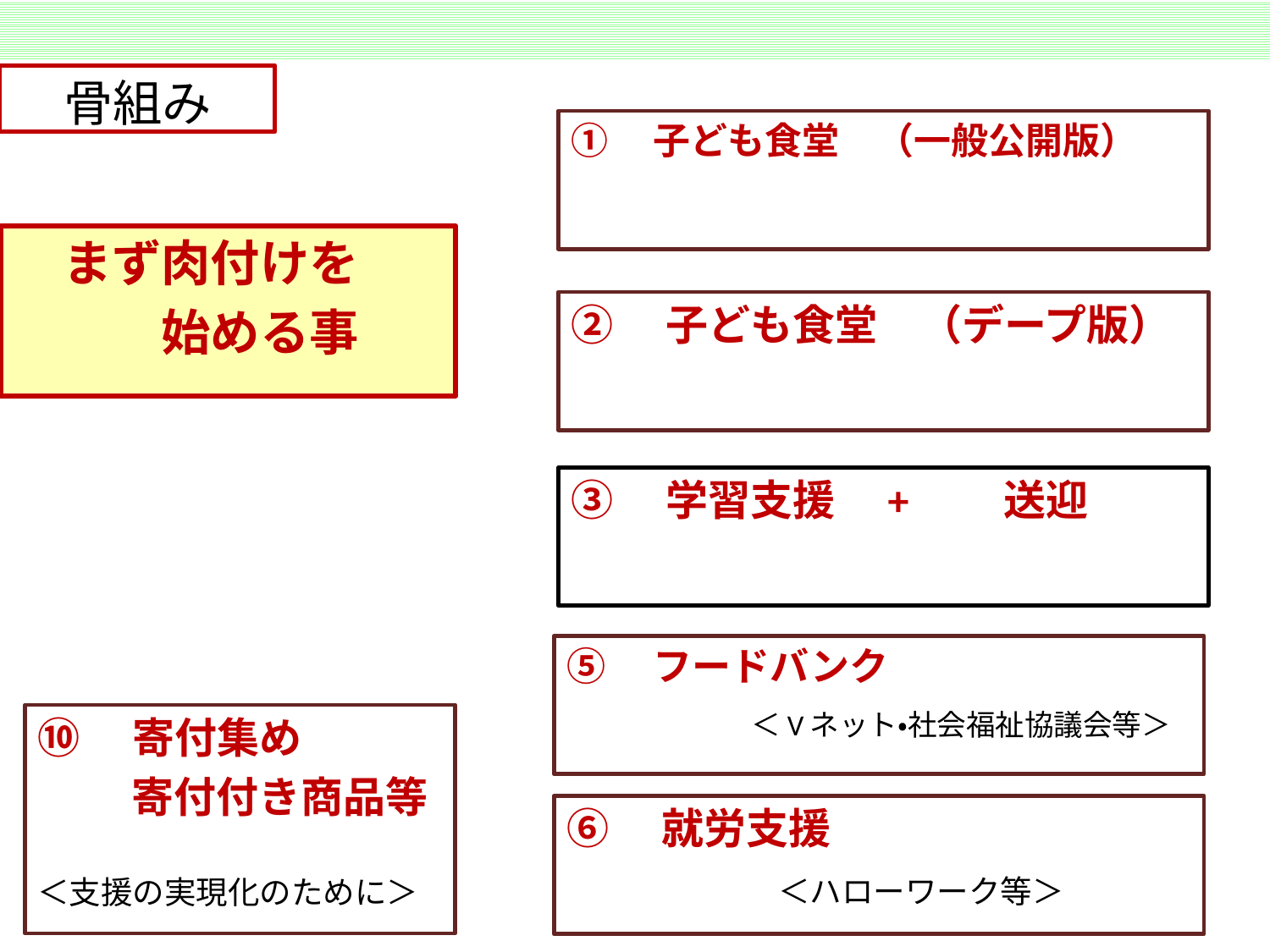

骨組み
①　子ども食堂　（一般公開版）

　まず肉付けを
　　　始める事
②　子ども食堂　（デープ版）

③　学習支援　+　　送迎

⑤　フードバンク
　　　　　＜Vネット・社会福祉協議会等＞
⑩　寄付集め
　　 寄付付き商品等

＜支援の実現化のために＞
⑥　就労支援
　　　　　＜ハローワーク等＞